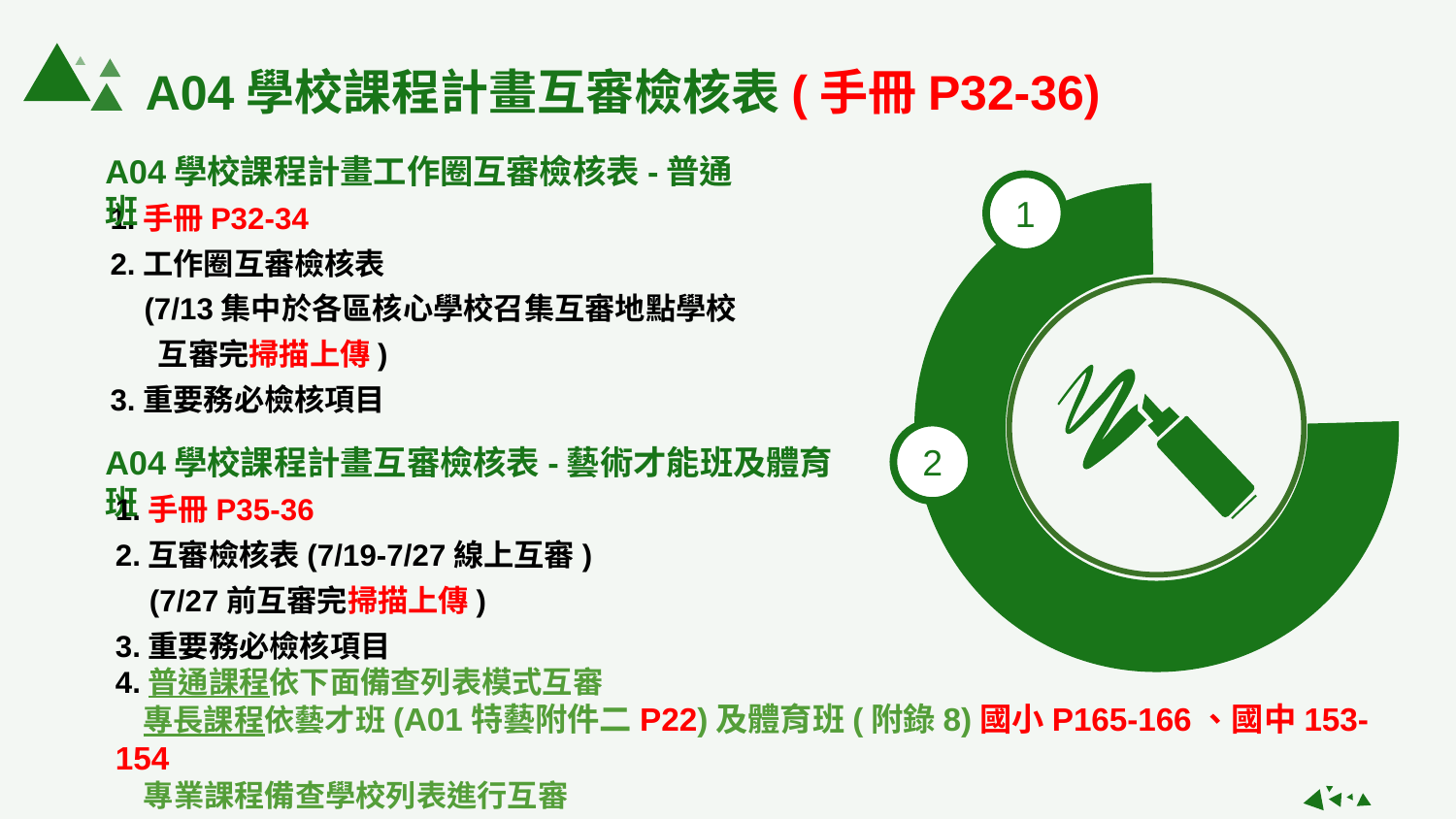

A04學校課程計畫互審檢核表(手冊P32-36)

A04學校課程計畫工作圈互審檢核表-普通班

1
1.手冊P32-34
2.工作圈互審檢核表
    (7/13集中於各區核心學校召集互審地點學校
      互審完掃描上傳)
3.重要務必檢核項目

2
A04學校課程計畫互審檢核表-藝術才能班及體育班
1.手冊P35-36
2.互審檢核表(7/19-7/27線上互審)
    (7/27前互審完掃描上傳)
3.重要務必檢核項目
4.普通課程依下面備查列表模式互審
   專長課程依藝才班(A01特藝附件二P22)及體育班(附錄8)國小P165-166、國中153-154
    專業課程備查學校列表進行互審